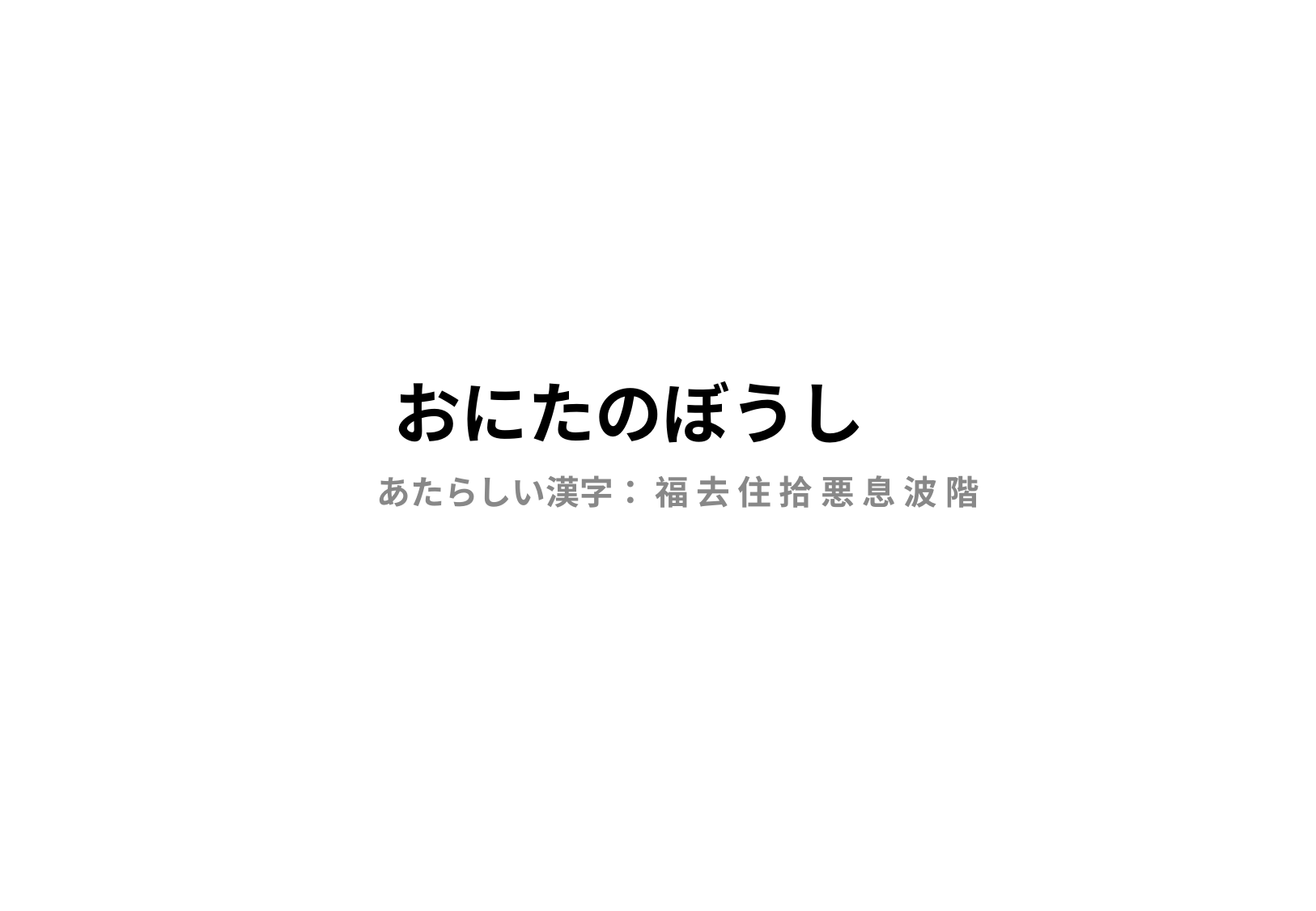

# おにたのぼうし
あたらしい漢字： 福 去 住 拾 悪 息 波 階